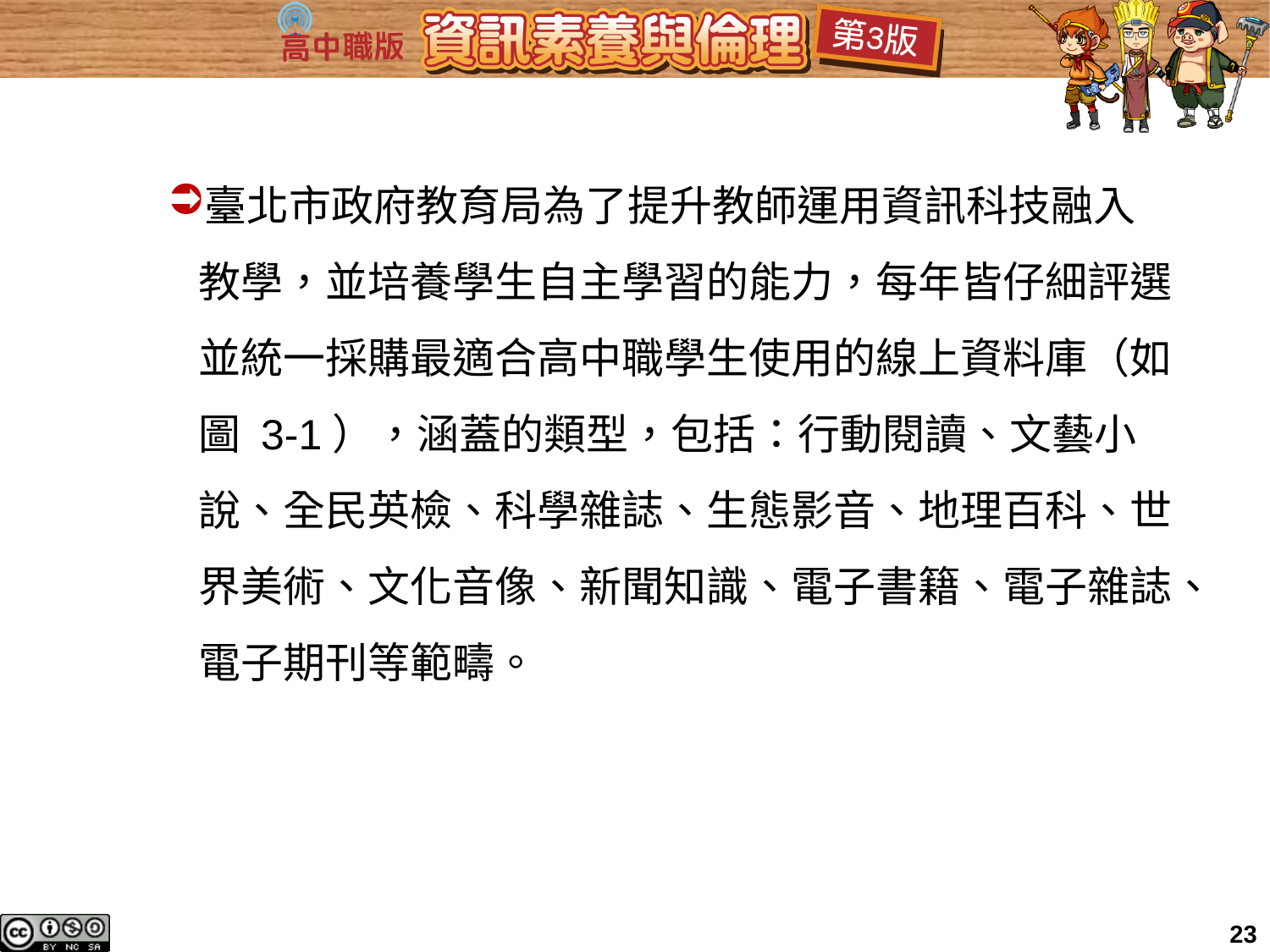

臺北市政府教育局為了提升教師運用資訊科技融入教學，並培養學生自主學習的能力，每年皆仔細評選並統一採購最適合高中職學生使用的線上資料庫（如圖 3-1），涵蓋的類型，包括：行動閱讀、文藝小說、全民英檢、科學雜誌、生態影音、地理百科、世界美術、文化音像、新聞知識、電子書籍、電子雜誌、電子期刊等範疇。
23